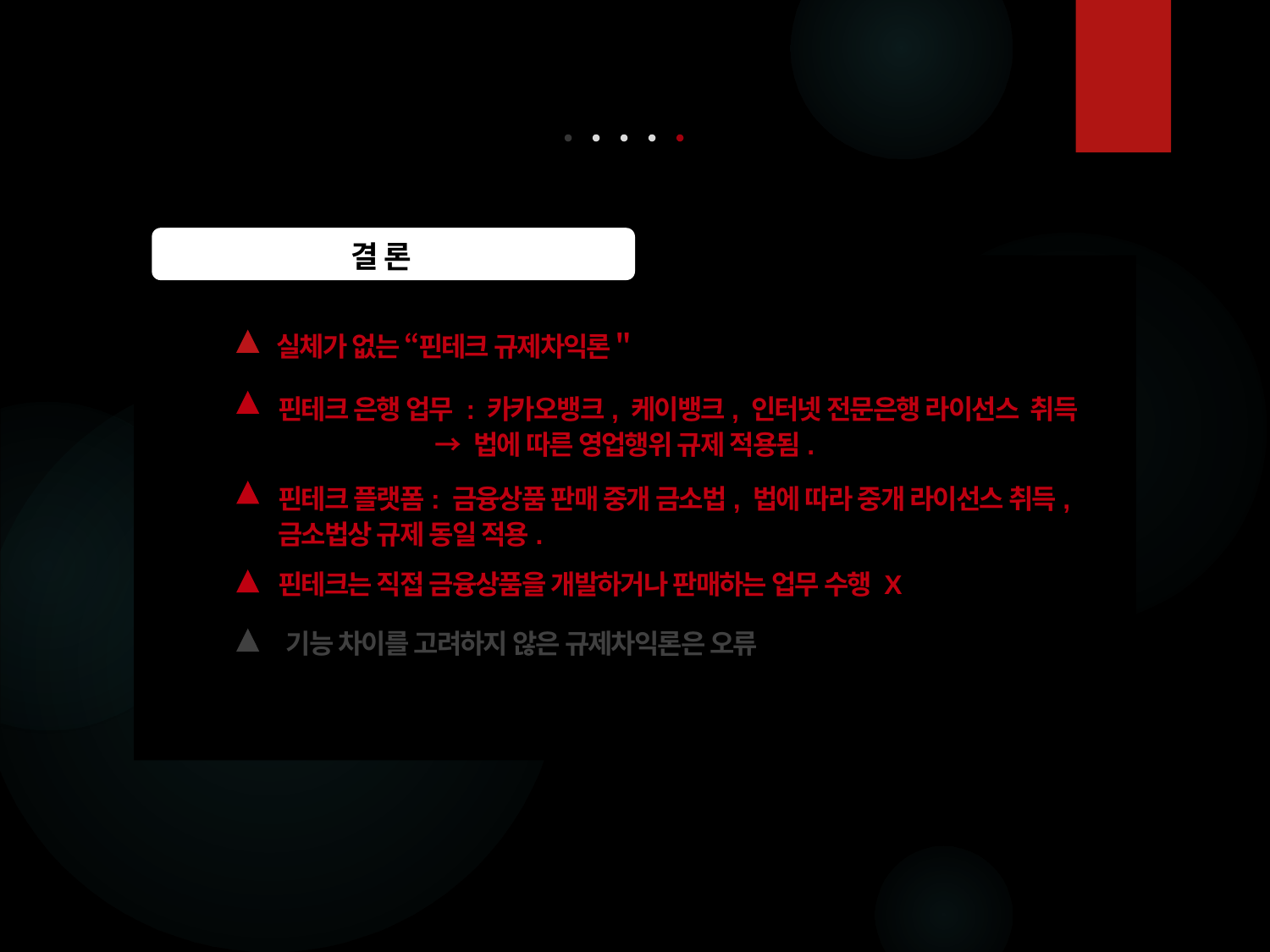

결 론

실체가 없는 “핀테크 규제차익론＂

핀테크 은행 업무 : 카카오뱅크, 케이뱅크, 인터넷 전문은행 라이선스  취득
                          → 법에 따른 영업행위 규제 적용됨.

핀테크 플랫폼: 금융상품 판매 중개 금소법, 법에 따라 중개 라이선스 취득,  금소법상 규제 동일 적용.

핀테크는 직접 금융상품을 개발하거나 판매하는 업무 수행 X

기능 차이를 고려하지 않은 규제차익론은 오류